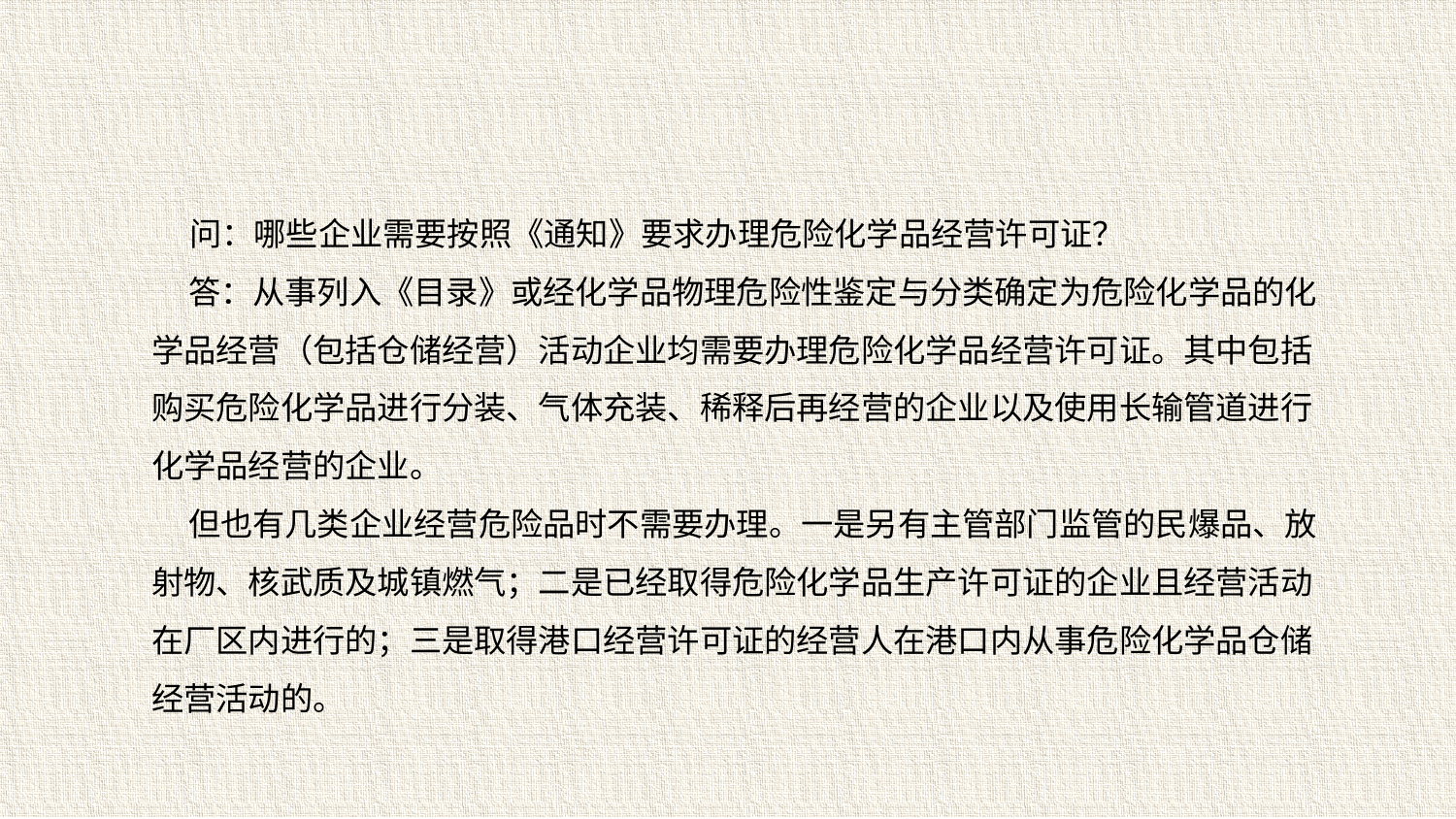

问：哪些企业需要按照《通知》要求办理危险化学品经营许可证？
    答：从事列入《目录》或经化学品物理危险性鉴定与分类确定为危险化学品的化学品经营（包括仓储经营）活动企业均需要办理危险化学品经营许可证。其中包括购买危险化学品进行分装、气体充装、稀释后再经营的企业以及使用长输管道进行化学品经营的企业。
    但也有几类企业经营危险品时不需要办理。一是另有主管部门监管的民爆品、放射物、核武质及城镇燃气；二是已经取得危险化学品生产许可证的企业且经营活动在厂区内进行的；三是取得港口经营许可证的经营人在港口内从事危险化学品仓储经营活动的。